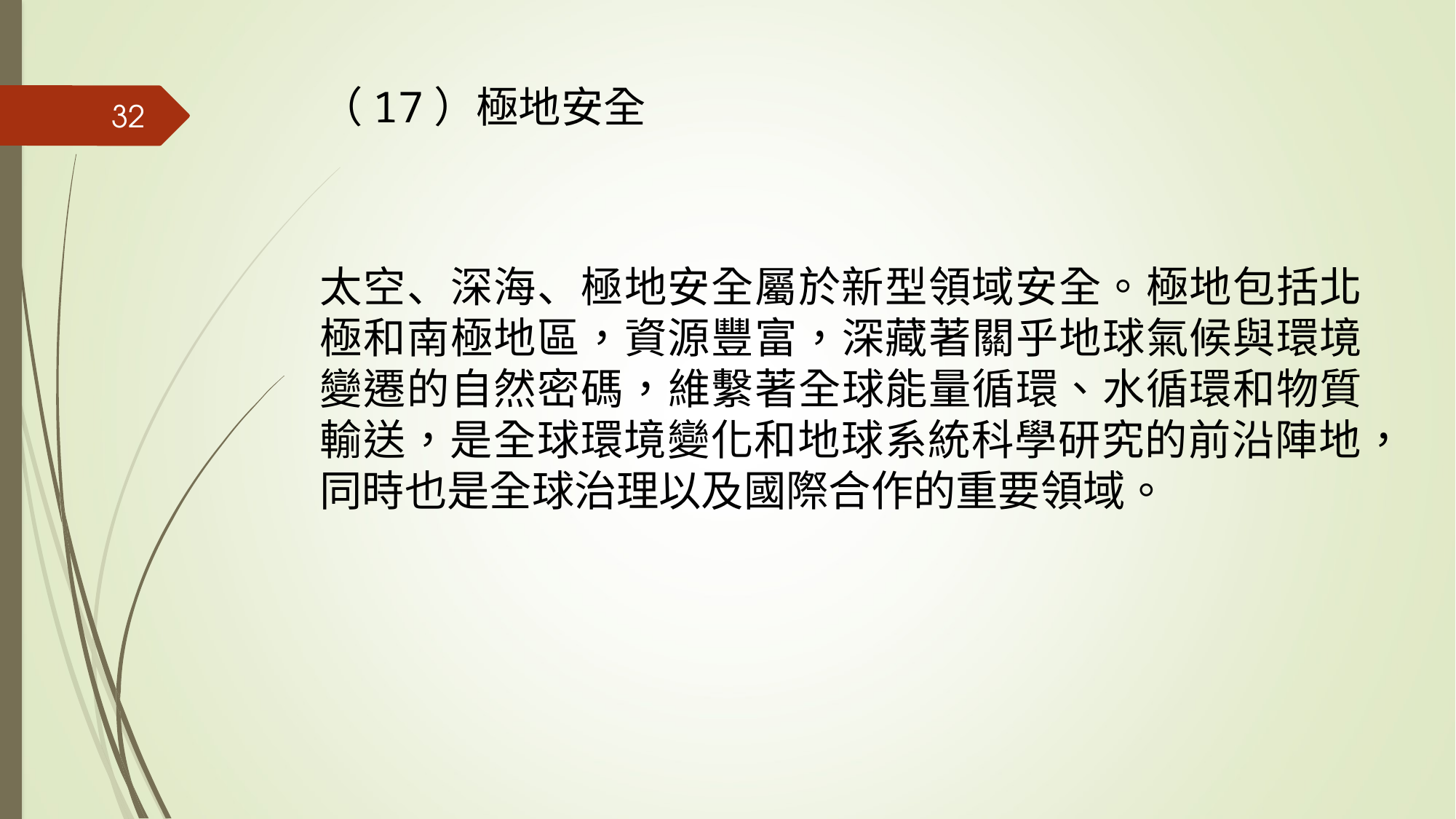

# （17）極地安全
32
太空、深海、極地安全屬於新型領域安全。極地包括北極和南極地區，資源豐富，深藏著關乎地球氣候與環境變遷的自然密碼，維繫著全球能量循環、水循環和物質輸送，是全球環境變化和地球系統科學研究的前沿陣地，同時也是全球治理以及國際合作的重要領域。